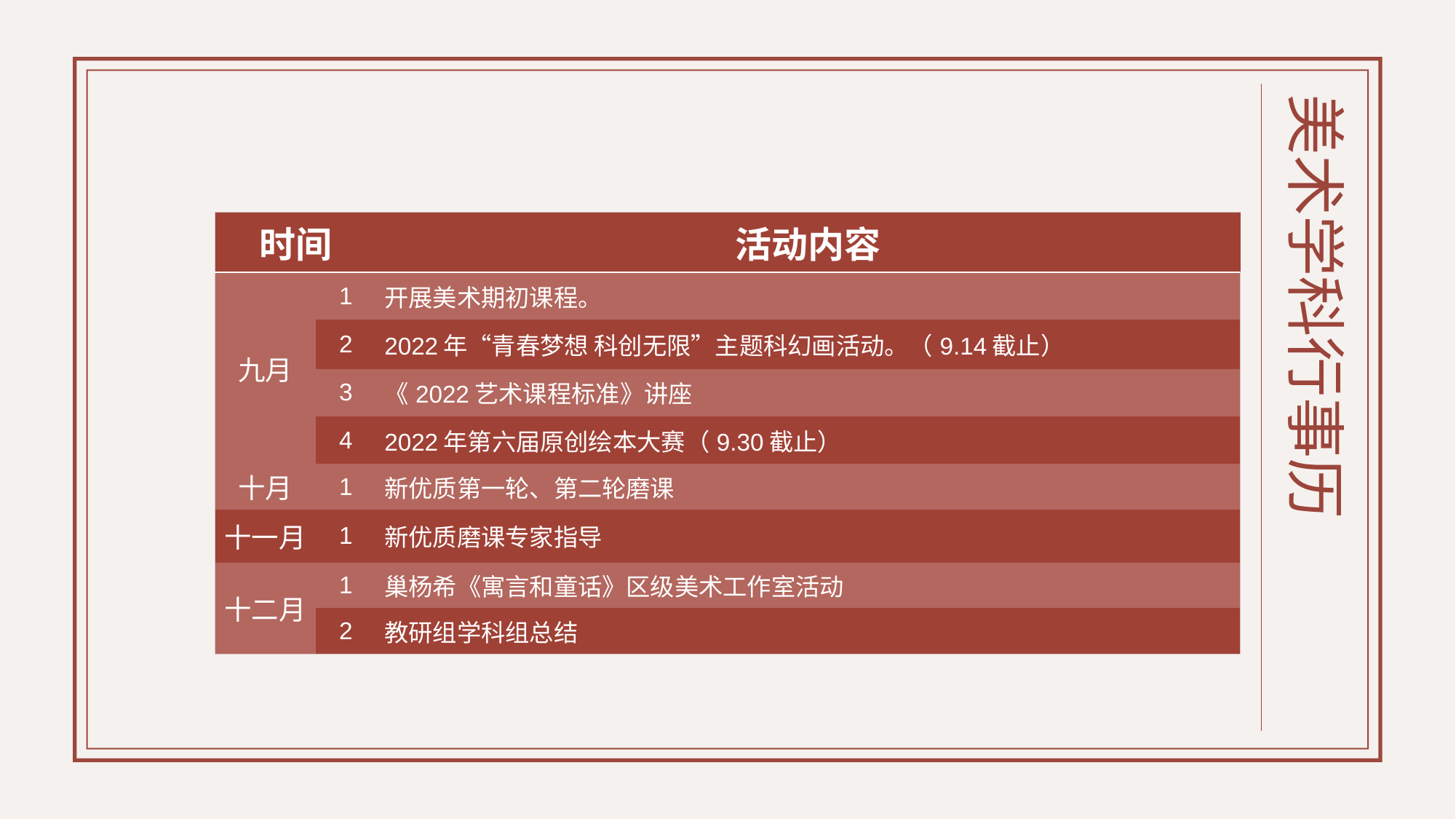

美术学科行事历
| 时间 |  | 活动内容 |
| --- | --- | --- |
| 九月 | 1 | 开展美术期初课程。 |
|  | 2 | 2022年“青春梦想 科创无限”主题科幻画活动。（9.14截止） |
|  | 3 | 《2022艺术课程标准》讲座 |
|  | 4 | 2022年第六届原创绘本大赛（9.30截止） |
| 十月 | 1 | 新优质第一轮、第二轮磨课 |
| 十一月 | 1 | 新优质磨课专家指导 |
| 十二月 | 1 | 巢杨希《寓言和童话》区级美术工作室活动 |
|  | 2 | 教研组学科组总结 |